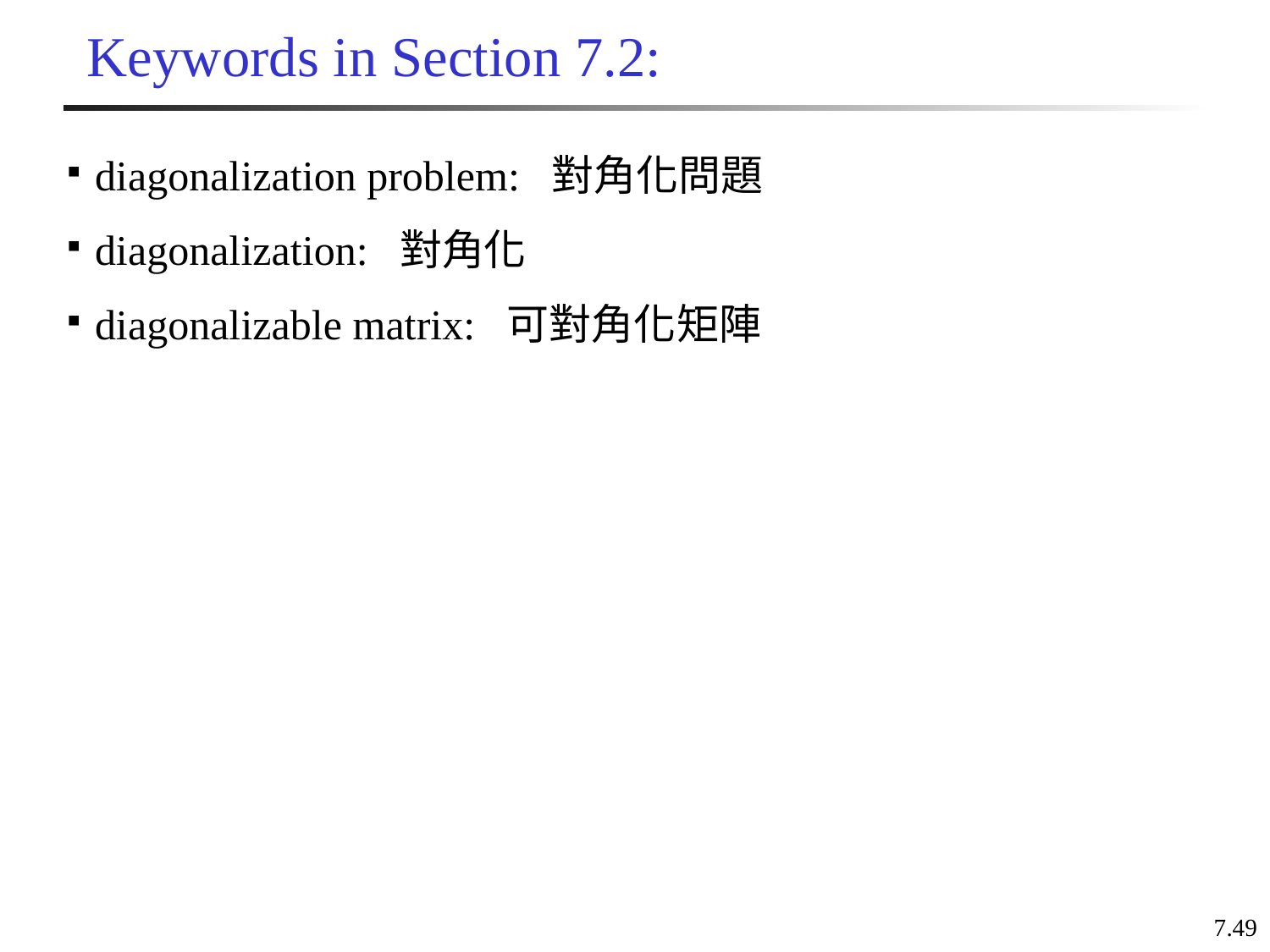

# Keywords in Section 7.2:
diagonalization problem:  對角化問題
diagonalization:  對角化
diagonalizable matrix:  可對角化矩陣